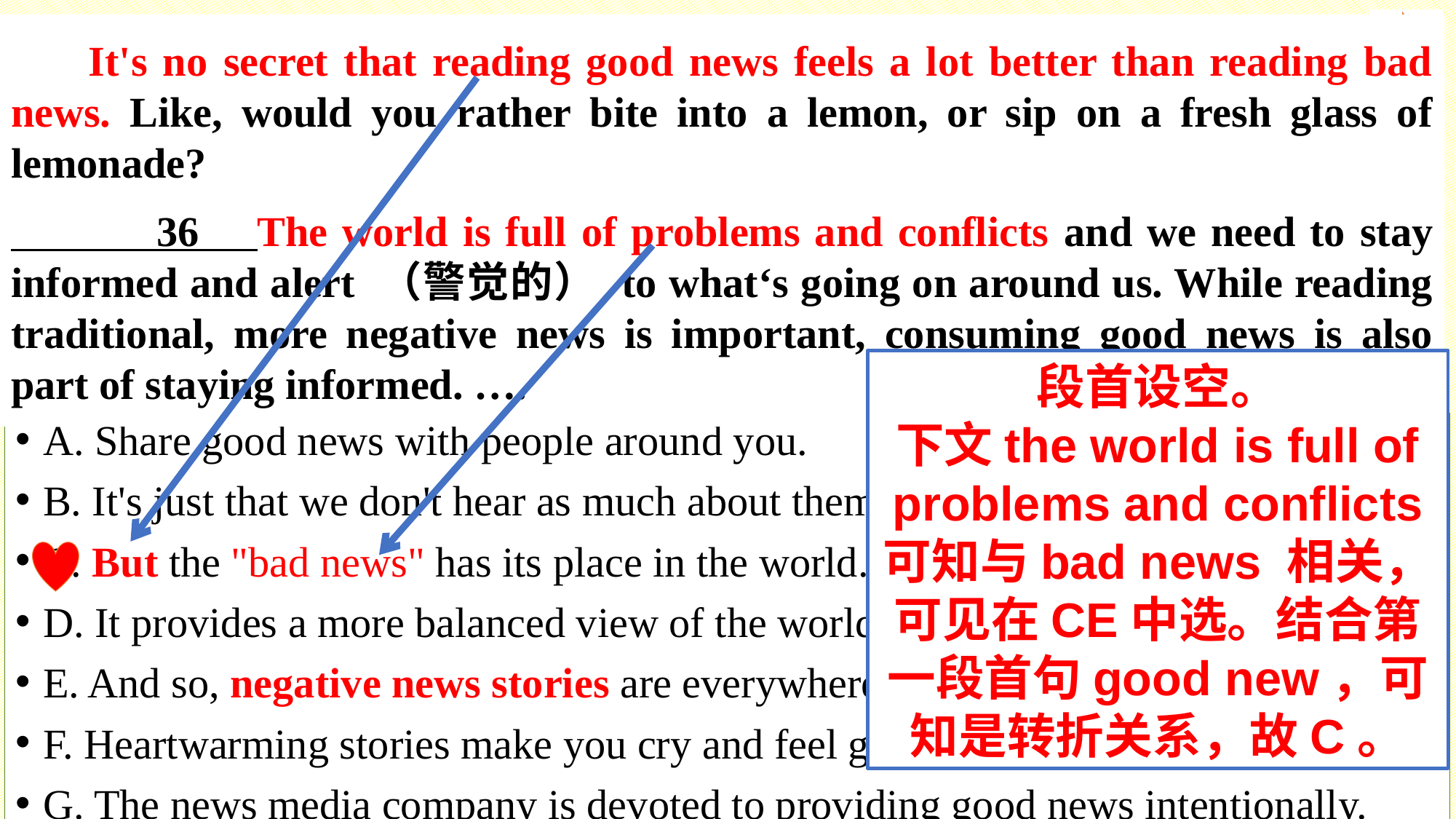

It's no secret that reading good news feels a lot better than reading bad news. Like, would you rather bite into a lemon, or sip on a fresh glass of lemonade?
          36    The world is full of problems and conflicts and we need to stay informed and alert （警觉的） to what‘s going on around us. While reading traditional, more negative news is important, consuming good news is also part of staying informed. ….
段首设空。
下文the world is full of problems and conflicts 可知与bad news 相关，可见在CE中选。结合第一段首句good new，可知是转折关系，故C。
A. Share good news with people around you.
B. It's just that we don't hear as much about them.
C. But the "bad news" has its place in the world.
D. It provides a more balanced view of the world.
E. And so, negative news stories are everywhere on news media.
F. Heartwarming stories make you cry and feel good.
G. The news media company is devoted to providing good news intentionally.